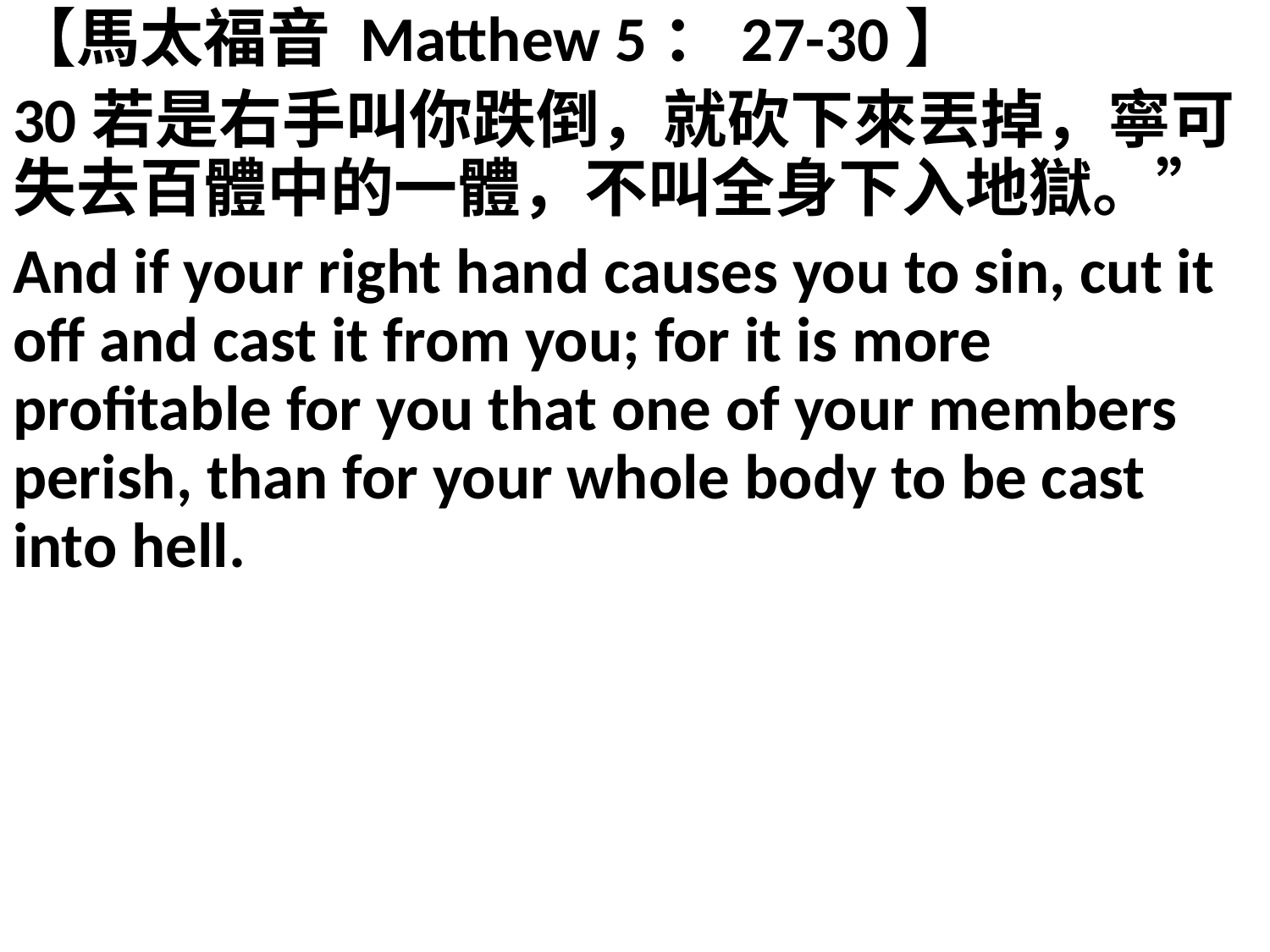

【馬太福音 Matthew 5：27-30】
30若是右手叫你跌倒，就砍下來丟掉，寧可失去百體中的一體，不叫全身下入地獄。”
And if your right hand causes you to sin, cut it off and cast it from you; for it is more profitable for you that one of your members perish, than for your whole body to be cast into hell.